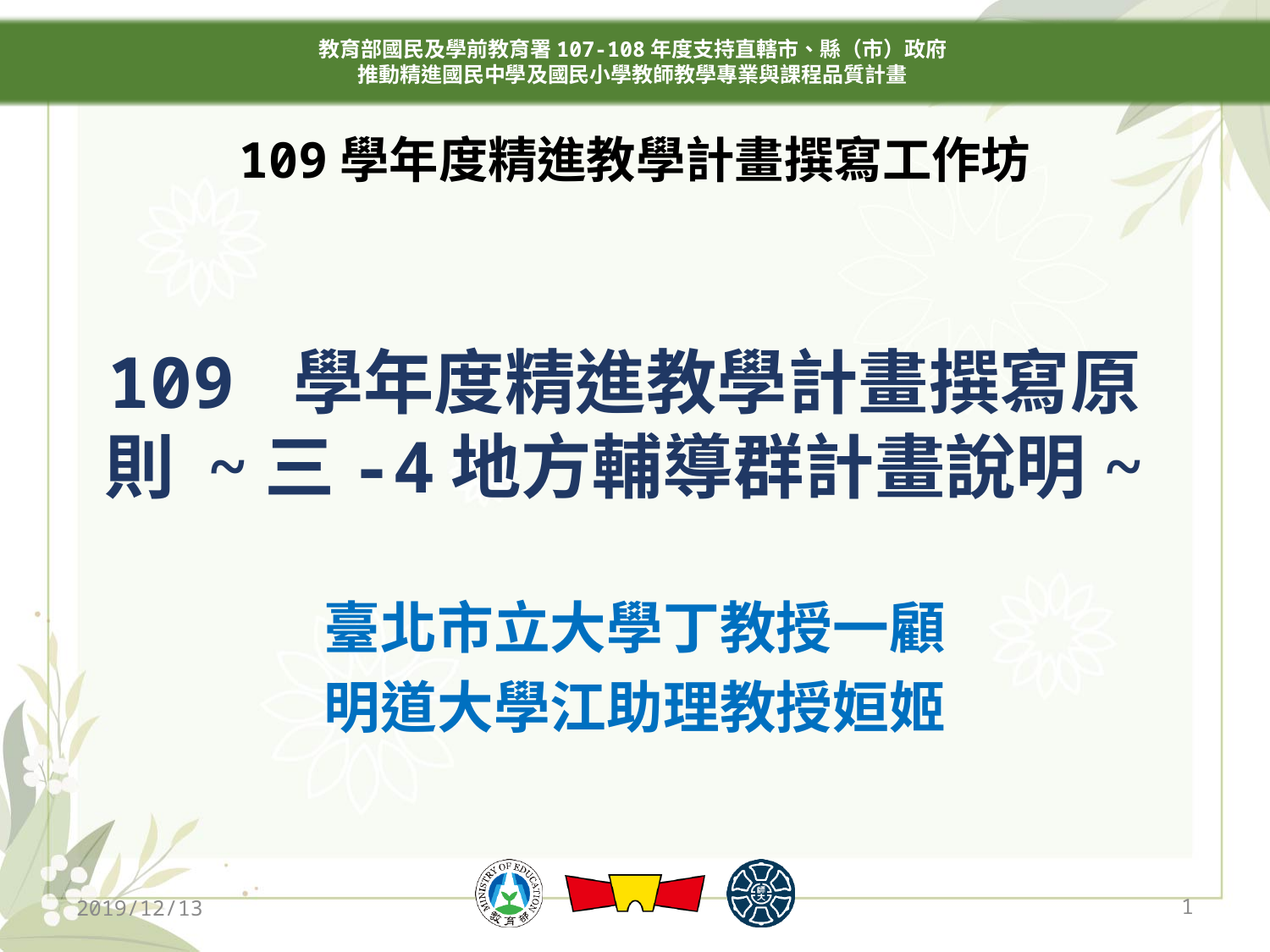

# 109 學年度精進教學計畫撰寫原則 ~三-4地方輔導群計畫說明~
臺北市立大學丁教授一顧
明道大學江助理教授姮姬

2019/12/13
1